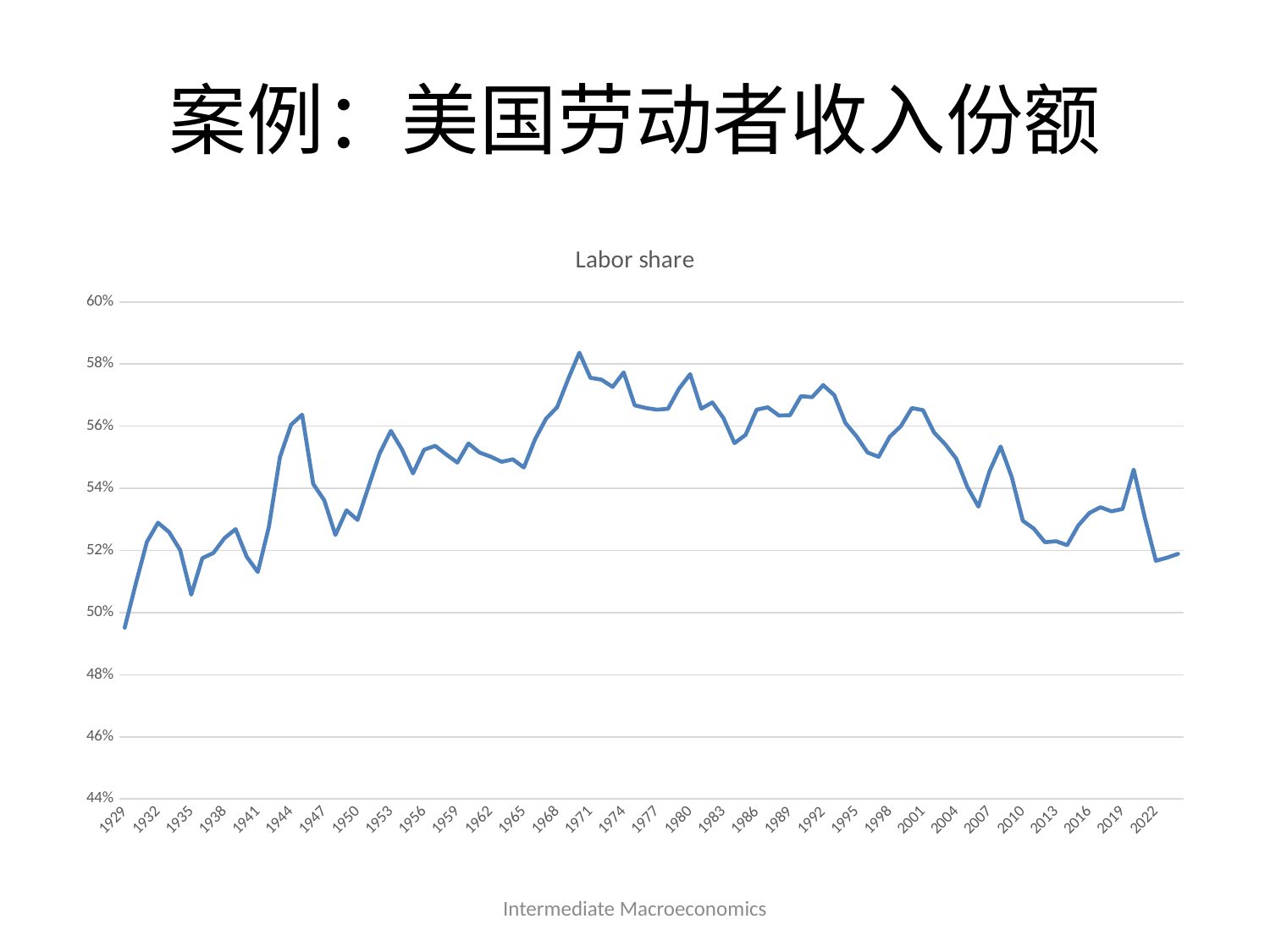

# 案例：美国劳动者收入份额

### Chart:

| Category | Labor share |
|---|---|
| 10958 | 0.49514553755466084 |
| 11323 | 0.5093190506014729 |
| 11688 | 0.522745358955292 |
| 12054 | 0.5289292465568458 |
| 12419 | 0.5259199095981355 |
| 12784 | 0.5201421087493225 |
| 13149 | 0.5057807737239999 |
| 13515 | 0.5175019127773527 |
| 13880 | 0.5191836471498581 |
| 14245 | 0.5239468795790979 |
| 14610 | 0.5268806702261579 |
| 14976 | 0.5179606025492468 |
| 15341 | 0.5130668031102944 |
| 15706 | 0.527547210519061 |
| 16071 | 0.5500685670224343 |
| 16437 | 0.5604488204943334 |
| 16802 | 0.5636999500392549 |
| 17167 | 0.541420131416729 |
| 17532 | 0.5361312729733783 |
| 17898 | 0.5249982709605088 |
| 18263 | 0.5329127436459069 |
| 18628 | 0.5298377237787416 |
| 18993 | 0.5406355177192634 |
| 19359 | 0.5513177988523237 |
| 19724 | 0.5584781514480083 |
| 20089 | 0.5525628094035461 |
| 20454 | 0.5448023847992668 |
| 20820 | 0.5524251970597227 |
| 21185 | 0.5536609787202648 |
| 21550 | 0.5508756013516888 |
| 21915 | 0.5482938092334129 |
| 22281 | 0.5544299141054644 |
| 22646 | 0.5515055298655358 |
| 23011 | 0.5502052318813944 |
| 23376 | 0.5485383100804798 |
| 23742 | 0.5493404040846737 |
| 24107 | 0.5467084352037025 |
| 24472 | 0.555742497213401 |
| 24837 | 0.5624095260331543 |
| 25203 | 0.5661107306739711 |
| 25568 | 0.5752141664829454 |
| 25933 | 0.5836558314176963 |
| 26298 | 0.5755691216298677 |
| 26664 | 0.5749738785464442 |
| 27029 | 0.5726308313228563 |
| 27394 | 0.5772799069835798 |
| 27759 | 0.5666996298669328 |
| 28125 | 0.5658507834540634 |
| 28490 | 0.5653119845149628 |
| 28855 | 0.5655966608741068 |
| 29220 | 0.5720808060624296 |
| 29586 | 0.5767236620065787 |
| 29951 | 0.5656320982816302 |
| 30316 | 0.5676446662974669 |
| 30681 | 0.5626381846965227 |
| 31047 | 0.554548957882383 |
| 31412 | 0.557197390748504 |
| 31777 | 0.5653261501721304 |
| 32142 | 0.5660809999147894 |
| 32508 | 0.5634449610833048 |
| 32873 | 0.5635138706411534 |
| 33238 | 0.5696660190064775 |
| 33603 | 0.5693370184874316 |
| 33969 | 0.5731952997251912 |
| 34334 | 0.5699741120900403 |
| 34699 | 0.5610258268408321 |
| 35064 | 0.5567573662225824 |
| 35430 | 0.5515237780989372 |
| 35795 | 0.5501407795083118 |
| 36160 | 0.556593948800648 |
| 36525 | 0.5600060783678837 |
| 36891 | 0.5658441223433481 |
| 37256 | 0.5651496136104535 |
| 37621 | 0.5579413189513039 |
| 37986 | 0.5541759289963115 |
| 38352 | 0.5495417627750088 |
| 38717 | 0.5404411037619864 |
| 39082 | 0.5341215475522045 |
| 39447 | 0.5455265903942439 |
| 39813 | 0.553457939604492 |
| 40178 | 0.5436792904442262 |
| 40543 | 0.5295874515655569 |
| 40908 | 0.5270096836756417 |
| 41274 | 0.5226459232852363 |
| 41639 | 0.5229681657004113 |
| 42004 | 0.5216978031196888 |
| 42369 | 0.528036720920914 |
| 42735 | 0.532054920636749 |
| 43100 | 0.5339168653615906 |
| 43465 | 0.5325910029176797 |
| 43830 | 0.533375338751306 |
| 44196 | 0.5460320178671113 |
| 44561 | 0.530633827507195 |
| 44926 | 0.5166842755627977 |
| 45291 | 0.5176654461636964 |
| 45657 | 0.518904519956837 |
Intermediate Macroeconomics